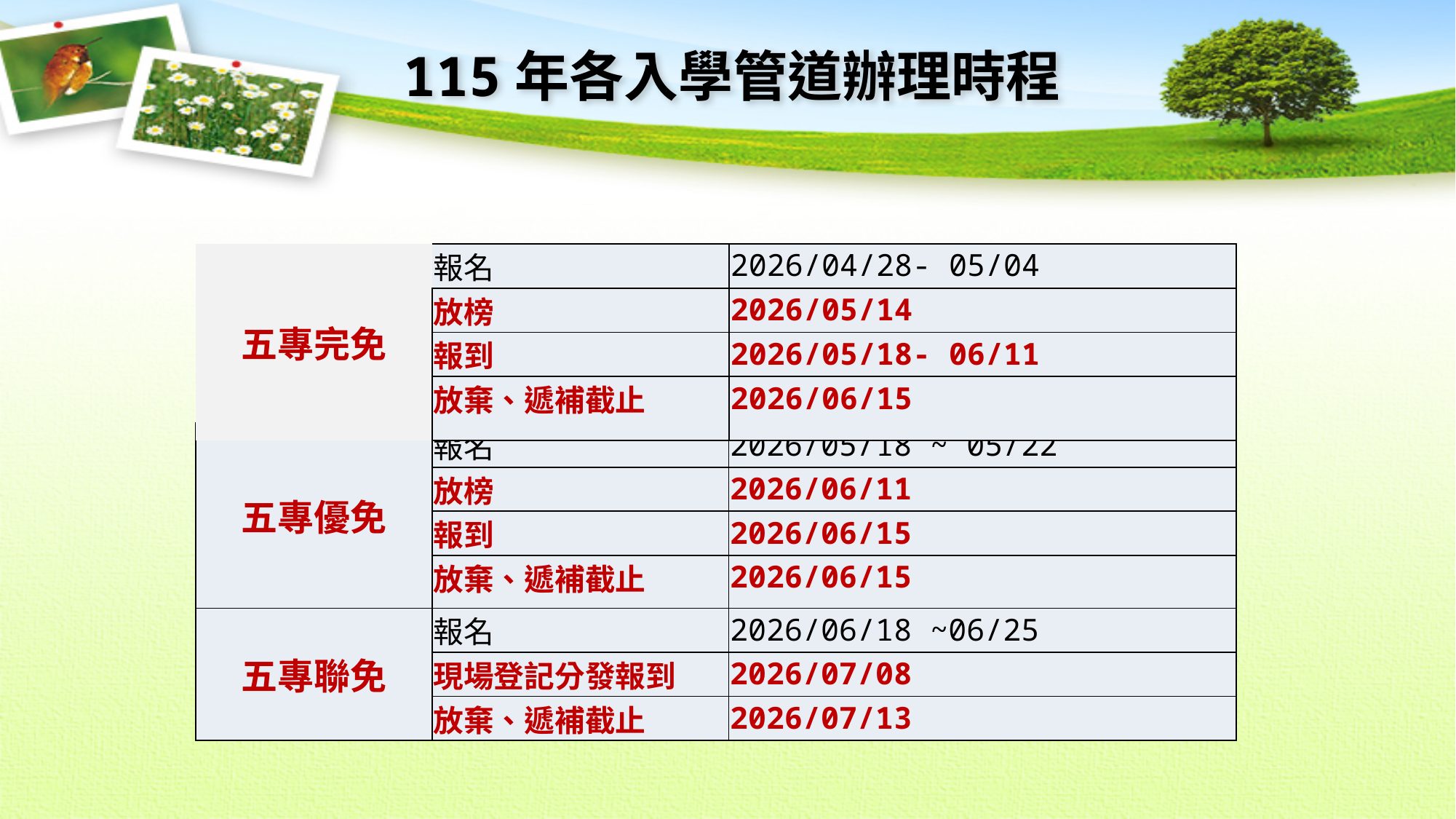

115年各入學管道辦理時程
| 五專完免 | 報名 | 2026/04/28- 05/04 |
| --- | --- | --- |
|  | 放榜 | 2026/05/14 |
|  | 報到 | 2026/05/18- 06/11 |
|  | 放棄、遞補截止 | 2026/06/15 |
| 五專優免 | 報名 | 2026/05/18 ~ 05/22 |
| --- | --- | --- |
|  | 放榜 | 2026/06/11 |
|  | 報到 | 2026/06/15 |
|  | 放棄、遞補截止 | 2026/06/15 |
| 五專聯免 | 報名 | 2026/06/18 ~06/25 |
|  | 現場登記分發報到 | 2026/07/08 |
|  | 放棄、遞補截止 | 2026/07/13 |